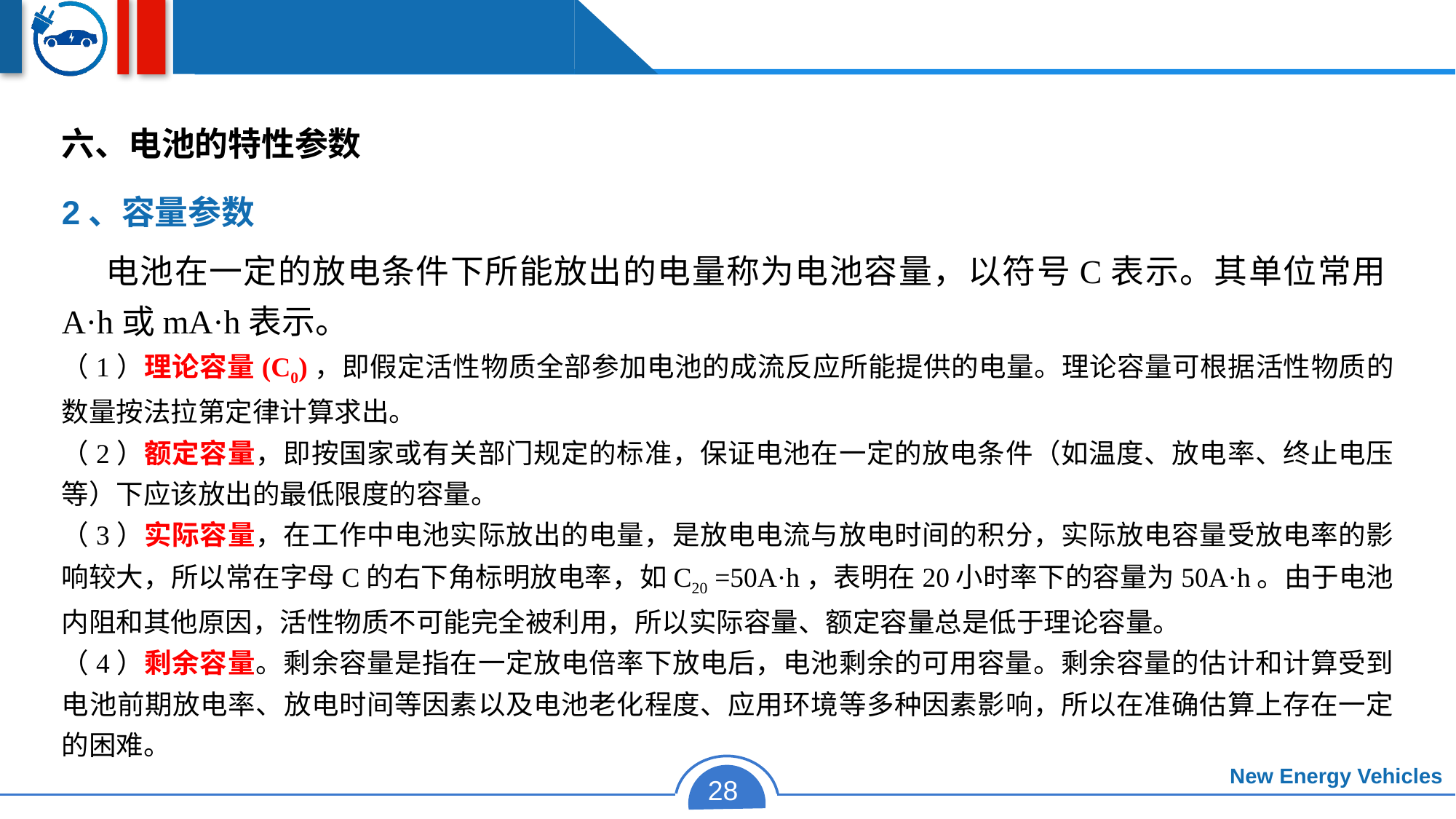

六、电池的特性参数
2、容量参数
    电池在一定的放电条件下所能放出的电量称为电池容量，以符号C表示。其单位常用A·h或mA·h表示。
（1）理论容量(C0)，即假定活性物质全部参加电池的成流反应所能提供的电量。理论容量可根据活性物质的数量按法拉第定律计算求出。
（2）额定容量，即按国家或有关部门规定的标准，保证电池在一定的放电条件（如温度、放电率、终止电压等）下应该放出的最低限度的容量。
（3）实际容量，在工作中电池实际放出的电量，是放电电流与放电时间的积分，实际放电容量受放电率的影响较大，所以常在字母C的右下角标明放电率，如C20 =50A·h，表明在20小时率下的容量为50A·h。由于电池内阻和其他原因，活性物质不可能完全被利用，所以实际容量、额定容量总是低于理论容量。
（4）剩余容量。剩余容量是指在一定放电倍率下放电后，电池剩余的可用容量。剩余容量的估计和计算受到电池前期放电率、放电时间等因素以及电池老化程度、应用环境等多种因素影响，所以在准确估算上存在一定的困难。